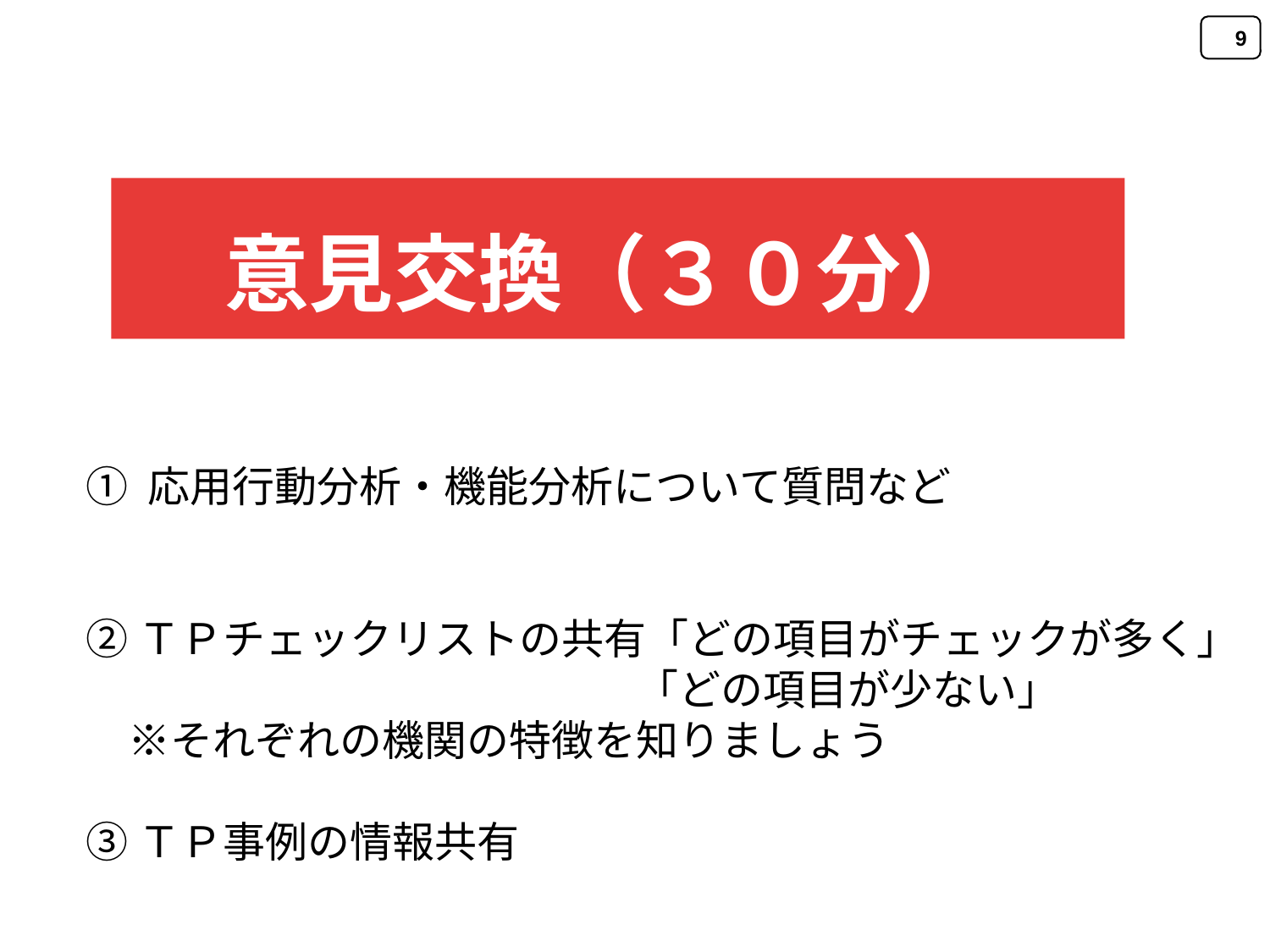

9

意見交換（３０分）
① 応用行動分析・機能分析について質問など

②ＴＰチェックリストの共有「どの項目がチェックが多く」
　　　　　　　　　　　　　「どの項目が少ない」
　※それぞれの機関の特徴を知りましょう

③ＴＰ事例の情報共有